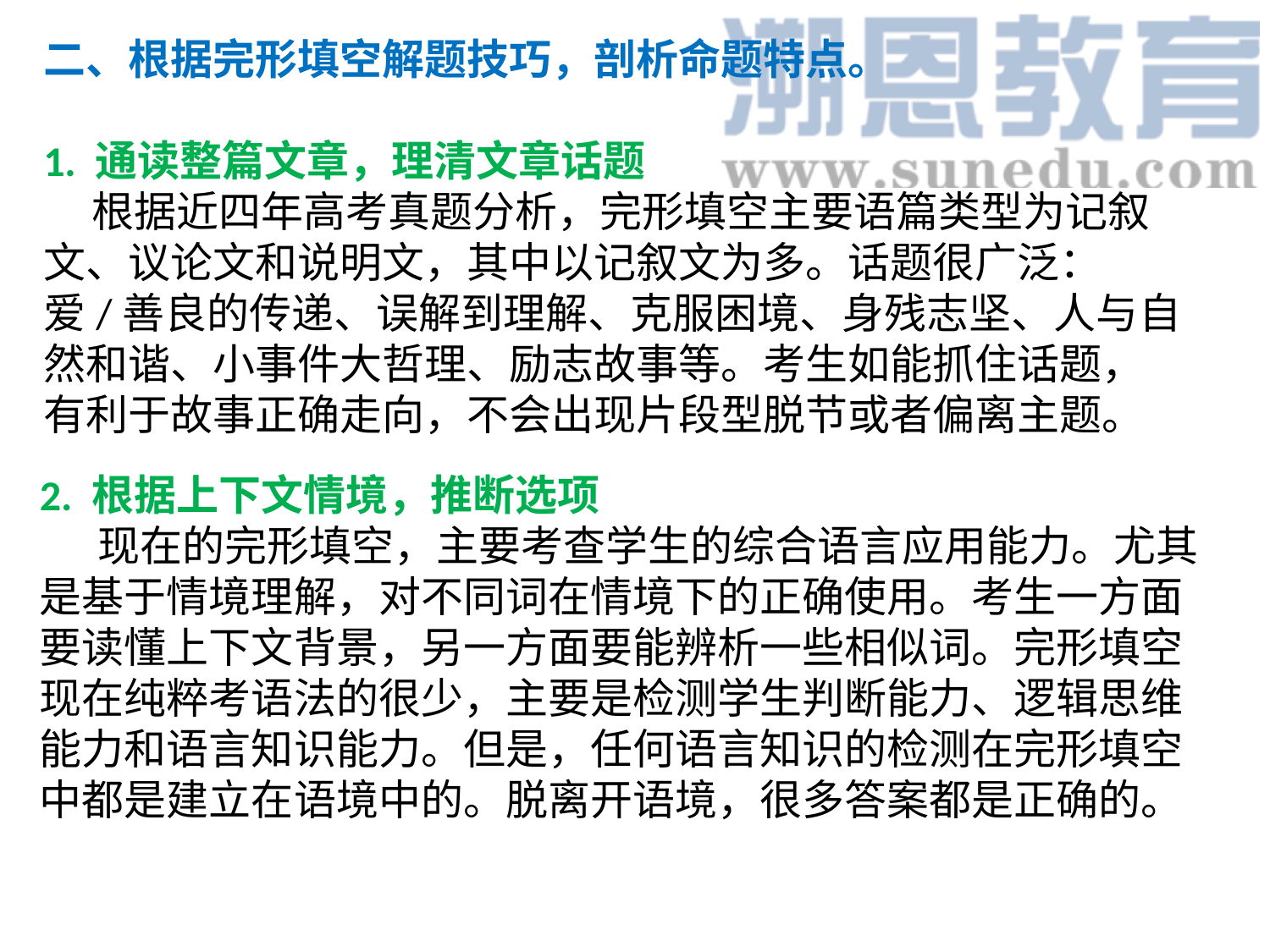

二、根据完形填空解题技巧，剖析命题特点。

1. 通读整篇文章，理清文章话题
    根据近四年高考真题分析，完形填空主要语篇类型为记叙文、议论文和说明文，其中以记叙文为多。话题很广泛：爱/善良的传递、误解到理解、克服困境、身残志坚、人与自然和谐、小事件大哲理、励志故事等。考生如能抓住话题，有利于故事正确走向，不会出现片段型脱节或者偏离主题。
2. 根据上下文情境，推断选项
     现在的完形填空，主要考查学生的综合语言应用能力。尤其是基于情境理解，对不同词在情境下的正确使用。考生一方面要读懂上下文背景，另一方面要能辨析一些相似词。完形填空现在纯粹考语法的很少，主要是检测学生判断能力、逻辑思维能力和语言知识能力。但是，任何语言知识的检测在完形填空中都是建立在语境中的。脱离开语境，很多答案都是正确的。